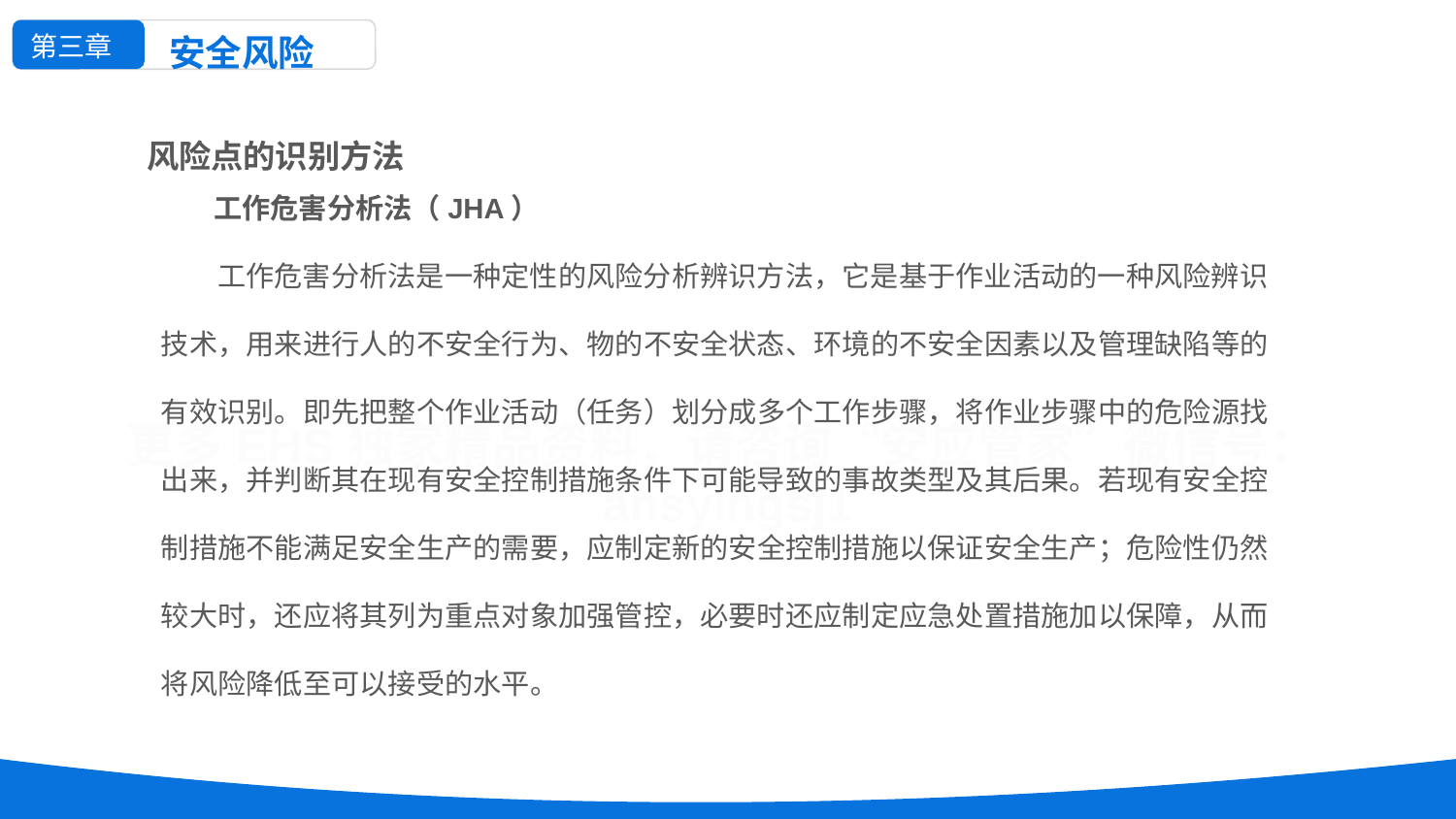

第三章
安全风险
风险点的识别方法
工作危害分析法（JHA）
工作危害分析法是一种定性的风险分析辨识方法，它是基于作业活动的一种风险辨识技术，用来进行人的不安全行为、物的不安全状态、环境的不安全因素以及管理缺陷等的有效识别。即先把整个作业活动（任务）划分成多个工作步骤，将作业步骤中的危险源找出来，并判断其在现有安全控制措施条件下可能导致的事故类型及其后果。若现有安全控制措施不能满足安全生产的需要，应制定新的安全控制措施以保证安全生产；危险性仍然较大时，还应将其列为重点对象加强管控，必要时还应制定应急处置措施加以保障，从而将风险降低至可以接受的水平。